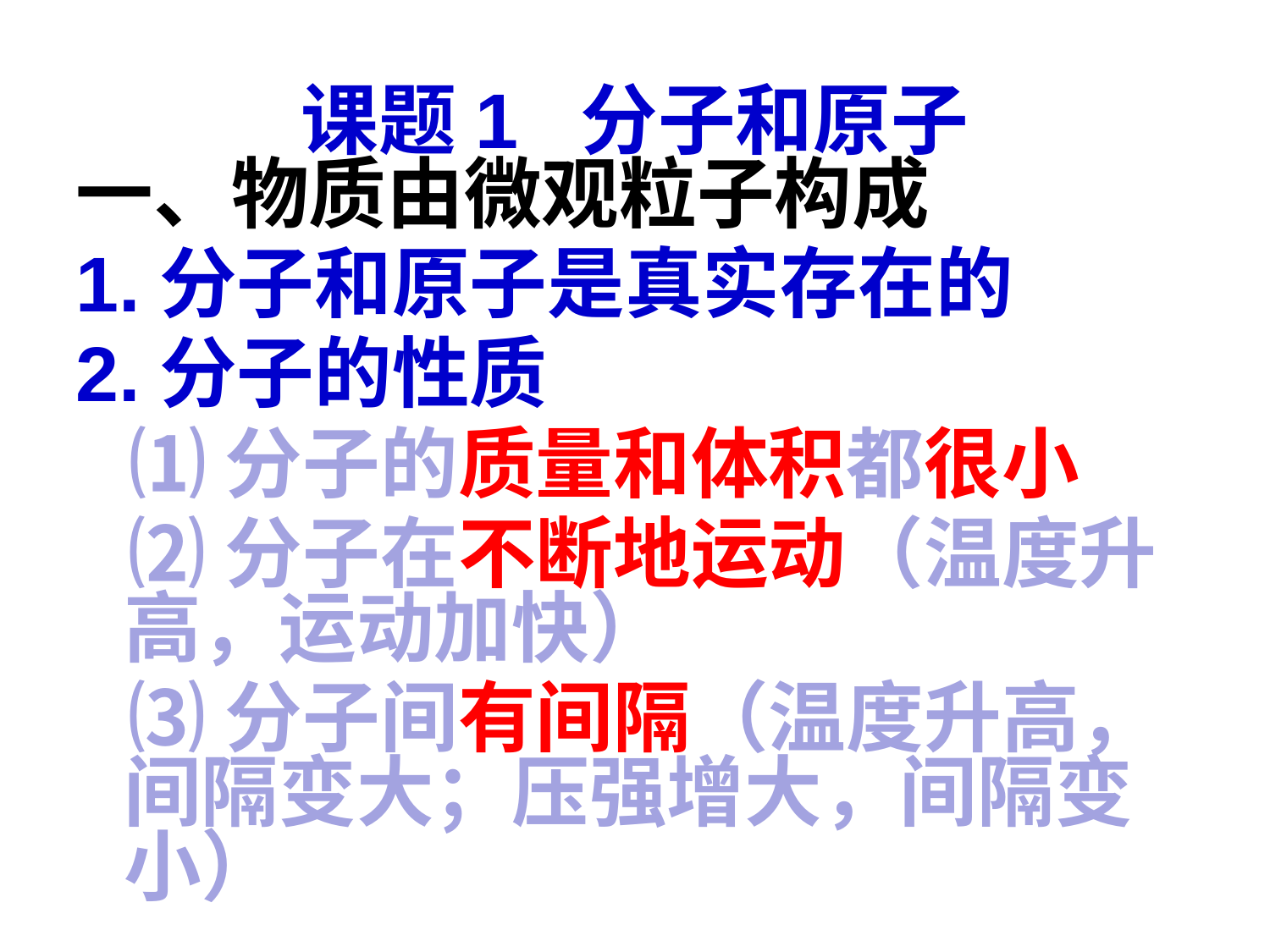

# 课题1  分子和原子
一、物质由微观粒子构成
1.分子和原子是真实存在的
2.分子的性质
   ⑴分子的质量和体积都很小
   ⑵分子在不断地运动（温度升高，运动加快）
   ⑶分子间有间隔（温度升高，间隔变大；压强增大，间隔变小）